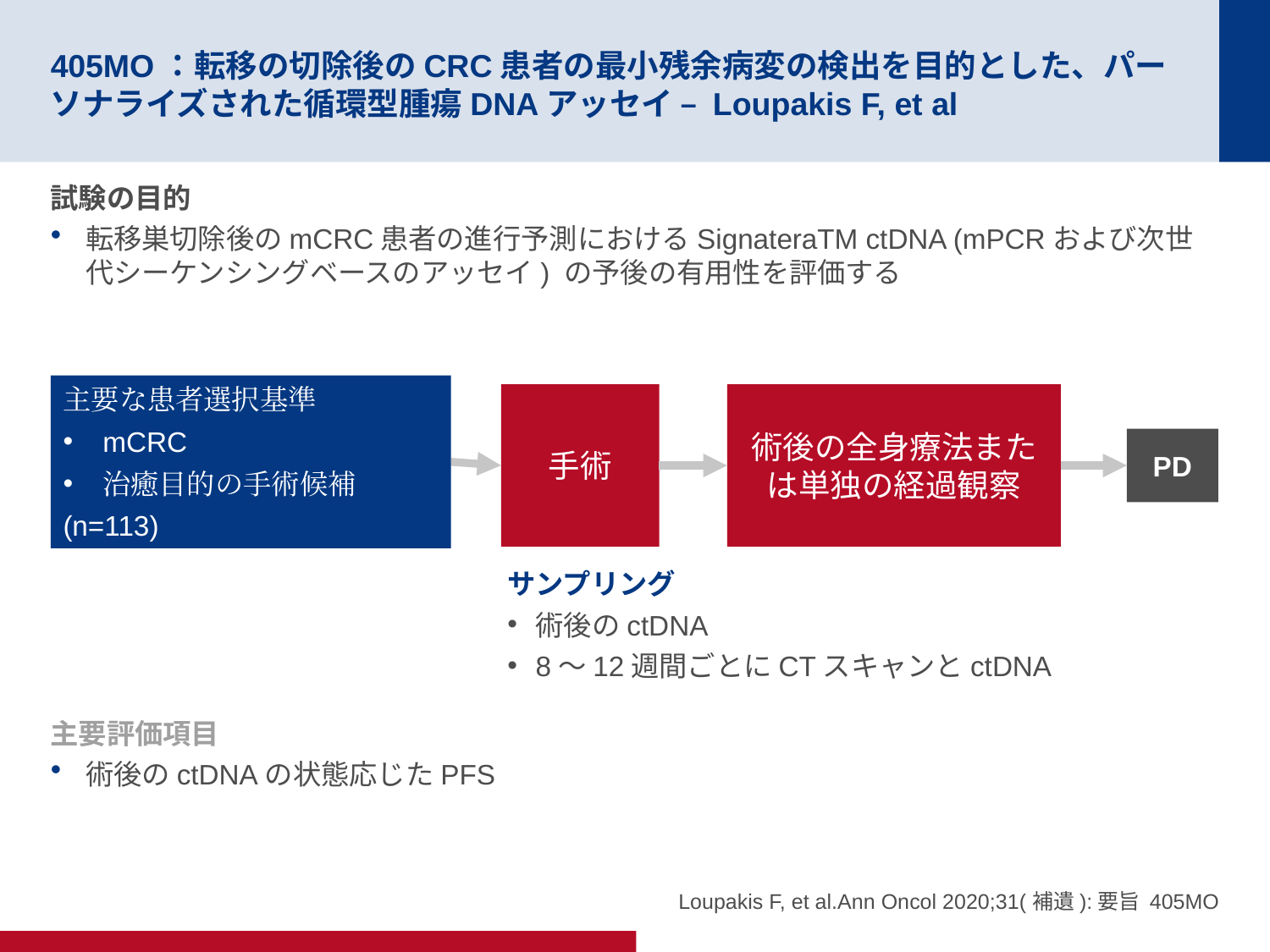

# 405MO：転移の切除後のCRC患者の最小残余病変の検出を目的とした、パーソナライズされた循環型腫瘍DNAアッセイ – Loupakis F, et al
試験の目的
転移巣切除後のmCRC患者の進行予測におけるSignateraTM ctDNA (mPCRおよび次世代シーケンシングベースのアッセイ) の予後の有用性を評価する
主要な患者選択基準
mCRC
治癒目的の手術候補
(n=113)
手術
術後の全身療法または単独の経過観察
PD
サンプリング
術後のctDNA
8～12週間ごとにCTスキャンとctDNA
主要評価項目
術後のctDNAの状態応じたPFS
Loupakis F, et al.Ann Oncol 2020;31(補遺):要旨 405MO